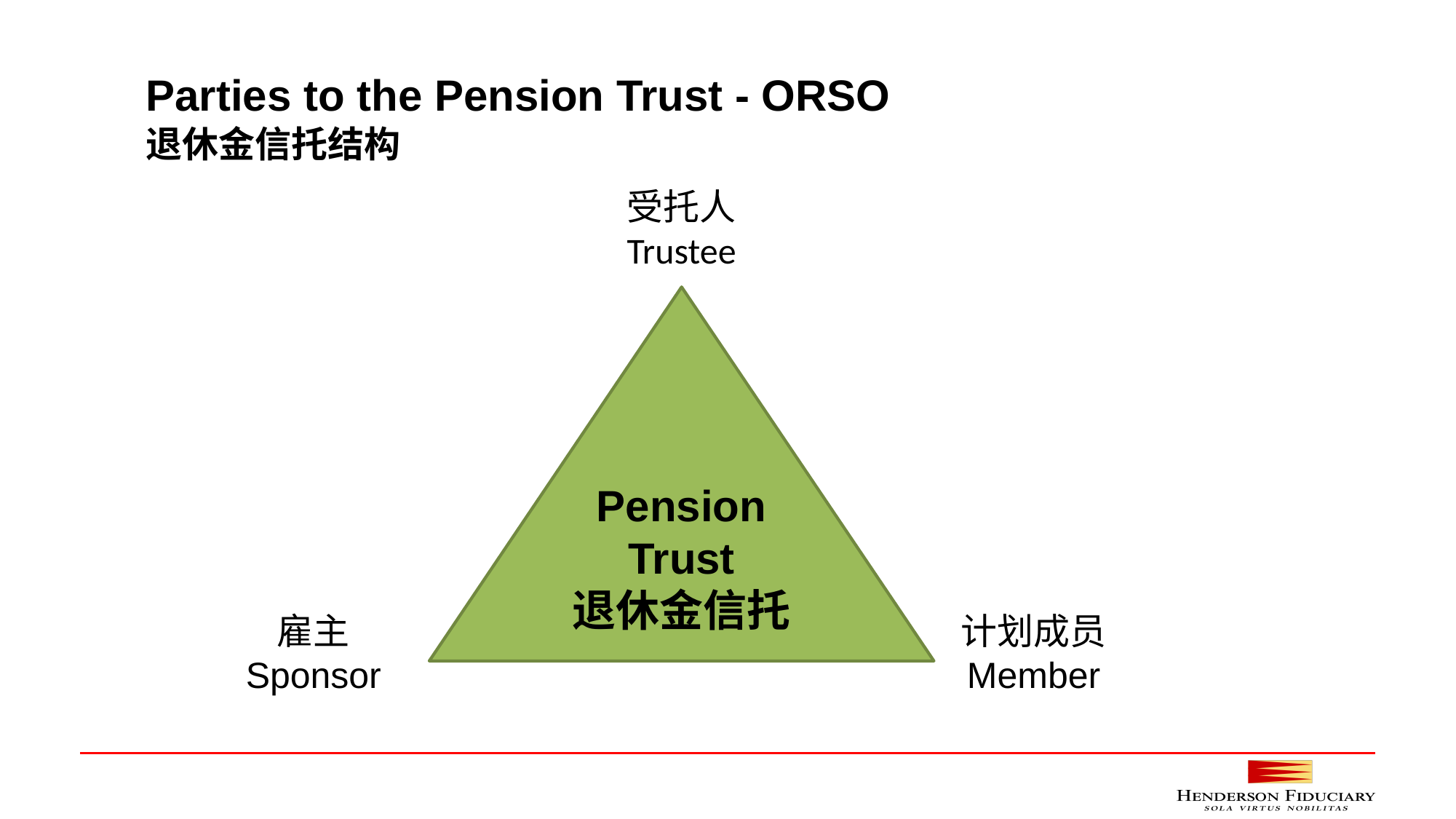

Parties to the Pension Trust - ORSO
退休金信托结构
受托人
Trustee
Pension
Trust
退休金信托
雇主
Sponsor
计划成员
Member